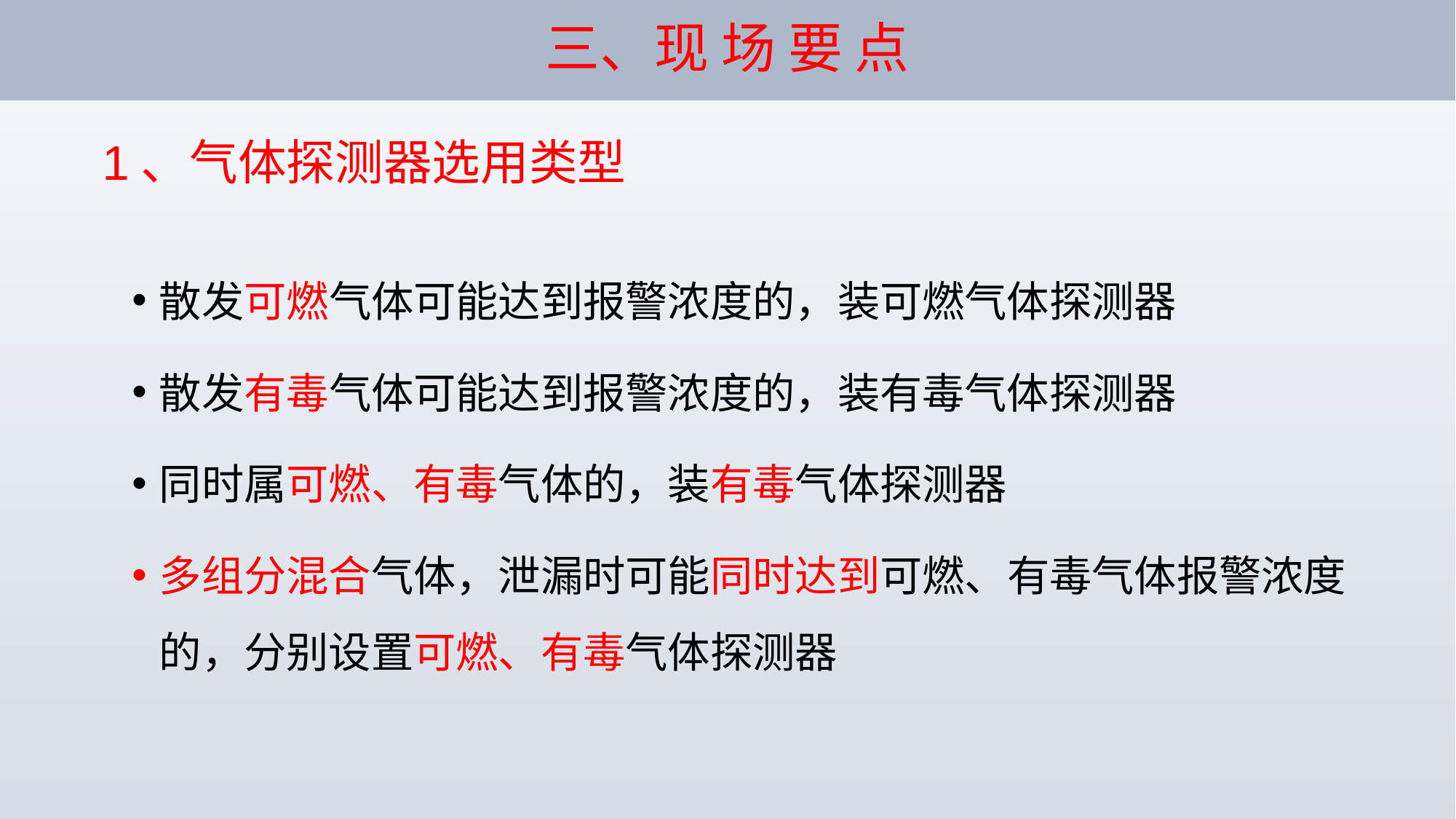

三、现 场 要 点
# 1、气体探测器选用类型
散发可燃气体可能达到报警浓度的，装可燃气体探测器
散发有毒气体可能达到报警浓度的，装有毒气体探测器
同时属可燃、有毒气体的，装有毒气体探测器
多组分混合气体，泄漏时可能同时达到可燃、有毒气体报警浓度的，分别设置可燃、有毒气体探测器